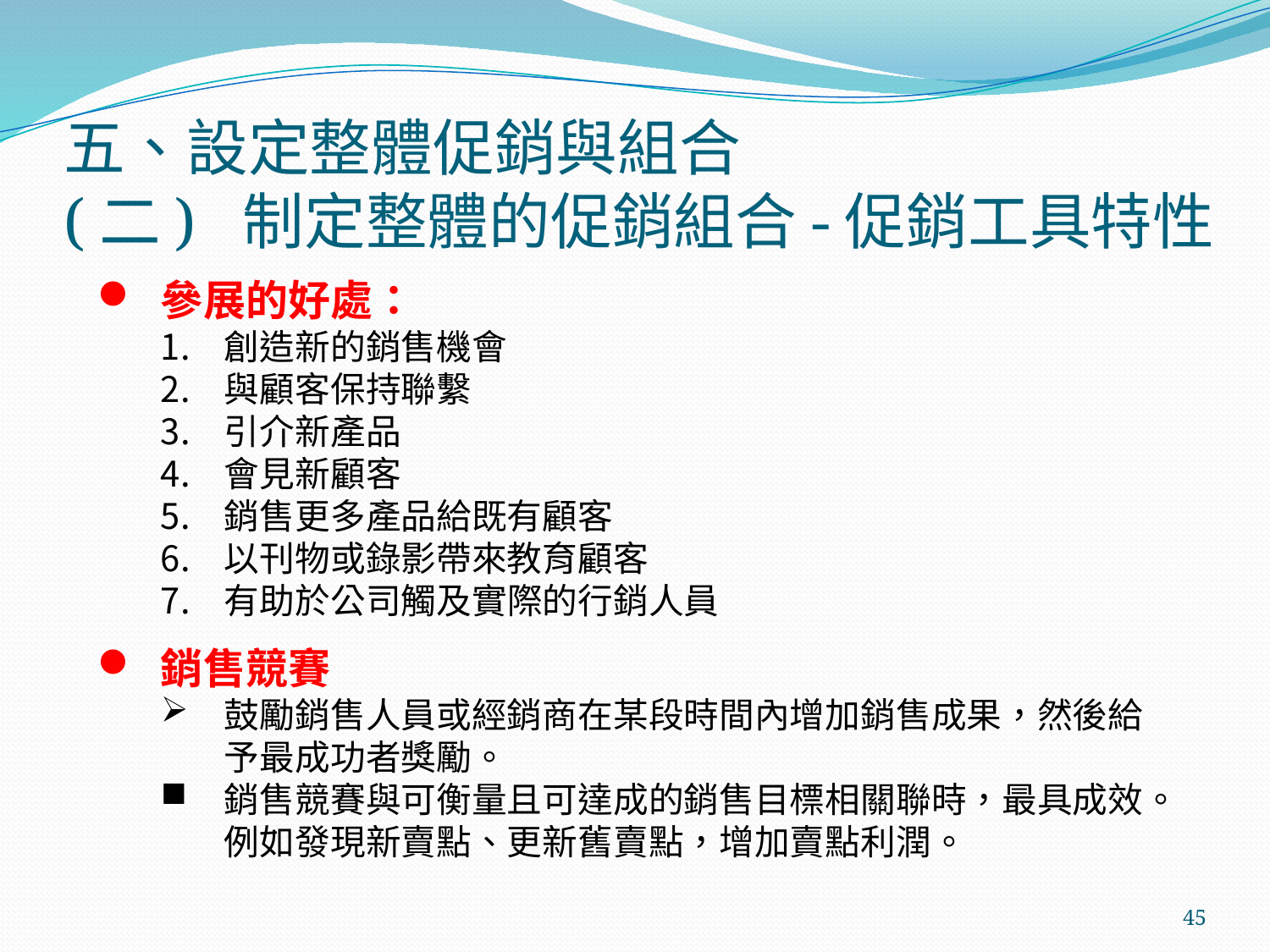

# 五、設定整體促銷與組合 (二)  制定整體的促銷組合-促銷工具特性
參展的好處：
創造新的銷售機會
與顧客保持聯繫
引介新產品
會見新顧客
銷售更多產品給既有顧客
以刊物或錄影帶來教育顧客
有助於公司觸及實際的行銷人員
銷售競賽
鼓勵銷售人員或經銷商在某段時間內增加銷售成果，然後給予最成功者獎勵。
銷售競賽與可衡量且可達成的銷售目標相關聯時，最具成效。例如發現新賣點、更新舊賣點，增加賣點利潤。
45